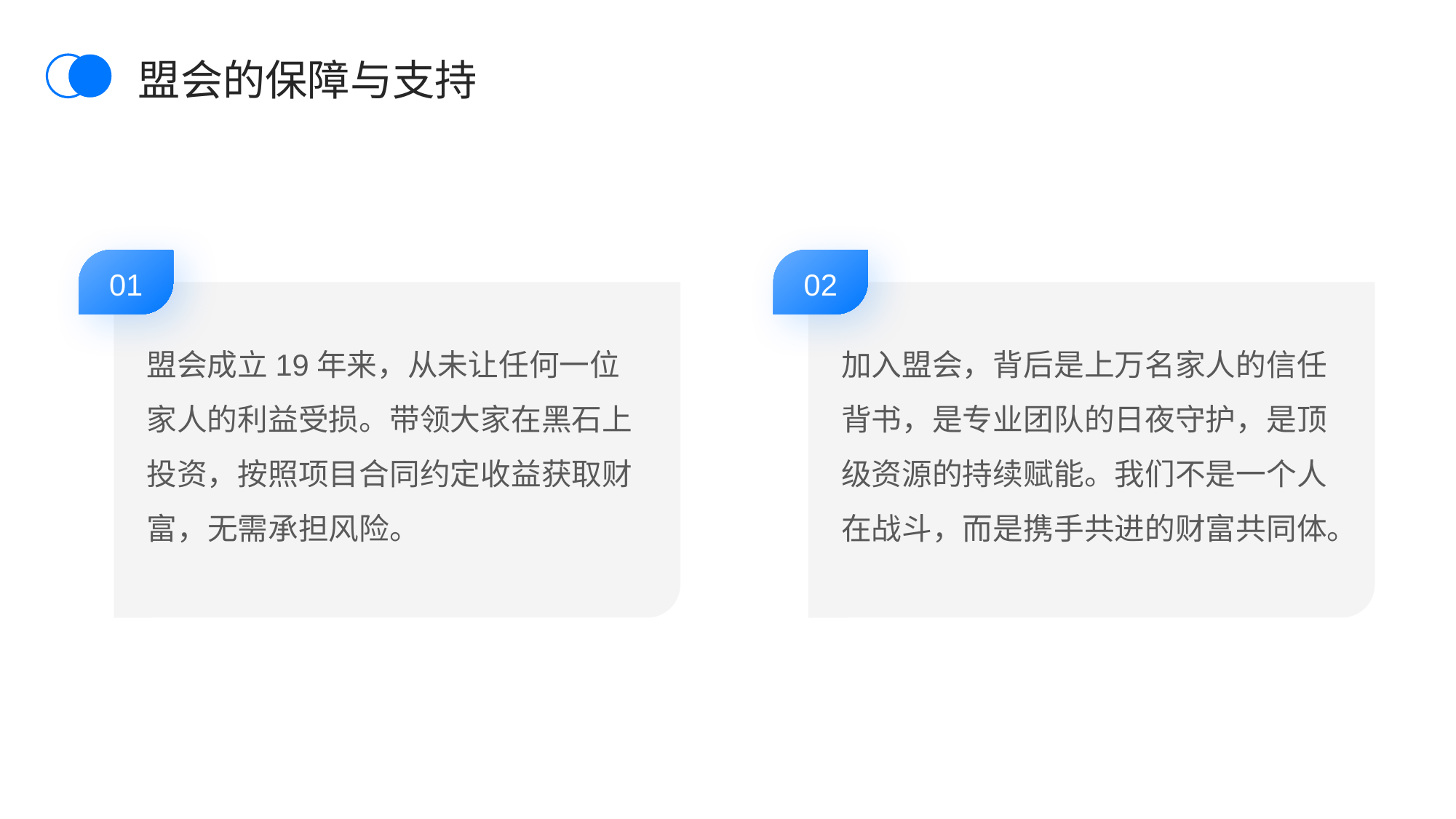

盟会的保障与支持

01
02

盟会成立19年来，从未让任何一位家人的利益受损。带领大家在黑石上投资，按照项目合同约定收益获取财富，无需承担风险。
加入盟会，背后是上万名家人的信任背书，是专业团队的日夜守护，是顶级资源的持续赋能。我们不是一个人在战斗，而是携手共进的财富共同体。